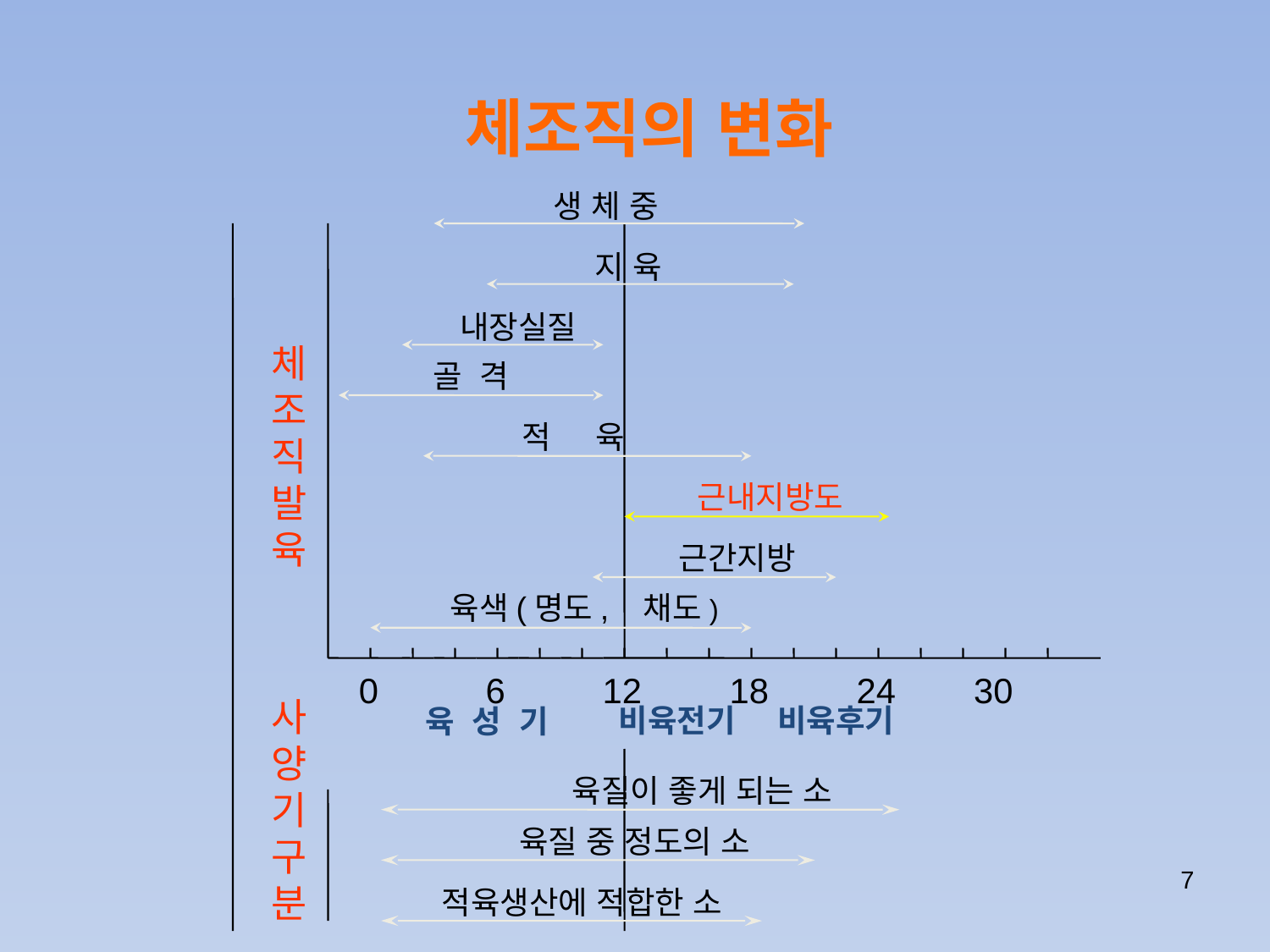

체조직의 변화
생 체 중

지 육

내장실질
체
조
직
발
육

골  격

적     육

근내지방도

근간지방

육색(명도,   채도)

0           6          12         18         24        30
사
양
기
구
분
비육전기
비육후기
육  성  기

육질이 좋게 되는 소

육질 중 정도의 소

적육생산에 적합한 소

7